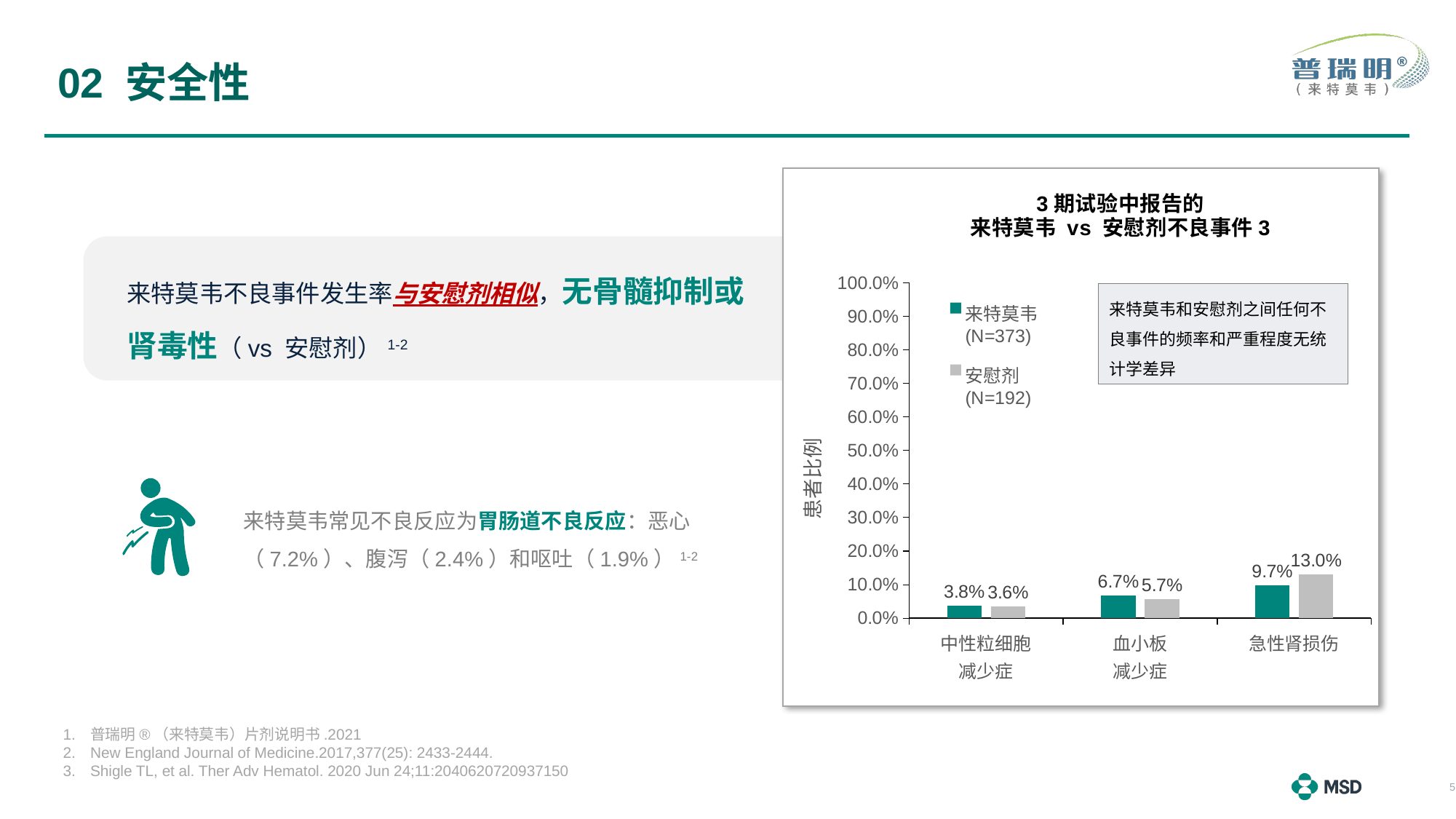

# 02 安全性

### Chart: 3期试验中报告的
来特莫韦 vs 安慰剂不良事件3

| Category | 来特莫韦
(N=373) | 安慰剂
(N=192) |
|---|---|---|
| 中性粒细胞
减少症 | 0.038 | 0.036 |
| 血小板
减少症 | 0.067 | 0.057 |
| 急性肾损伤 | 0.097 | 0.13 |
来特莫韦不良事件发生率与安慰剂相似，无骨髓抑制或肾毒性（vs 安慰剂）1-2
来特莫韦和安慰剂之间任何不良事件的频率和严重程度无统计学差异

来特莫韦常见不良反应为胃肠道不良反应：恶心（7.2%）、腹泻（2.4%）和呕吐（1.9%）1-2
普瑞明®（来特莫韦）片剂说明书.2021
New England Journal of Medicine.2017,377(25): 2433-2444.
Shigle TL, et al. Ther Adv Hematol. 2020 Jun 24;11:2040620720937150

5